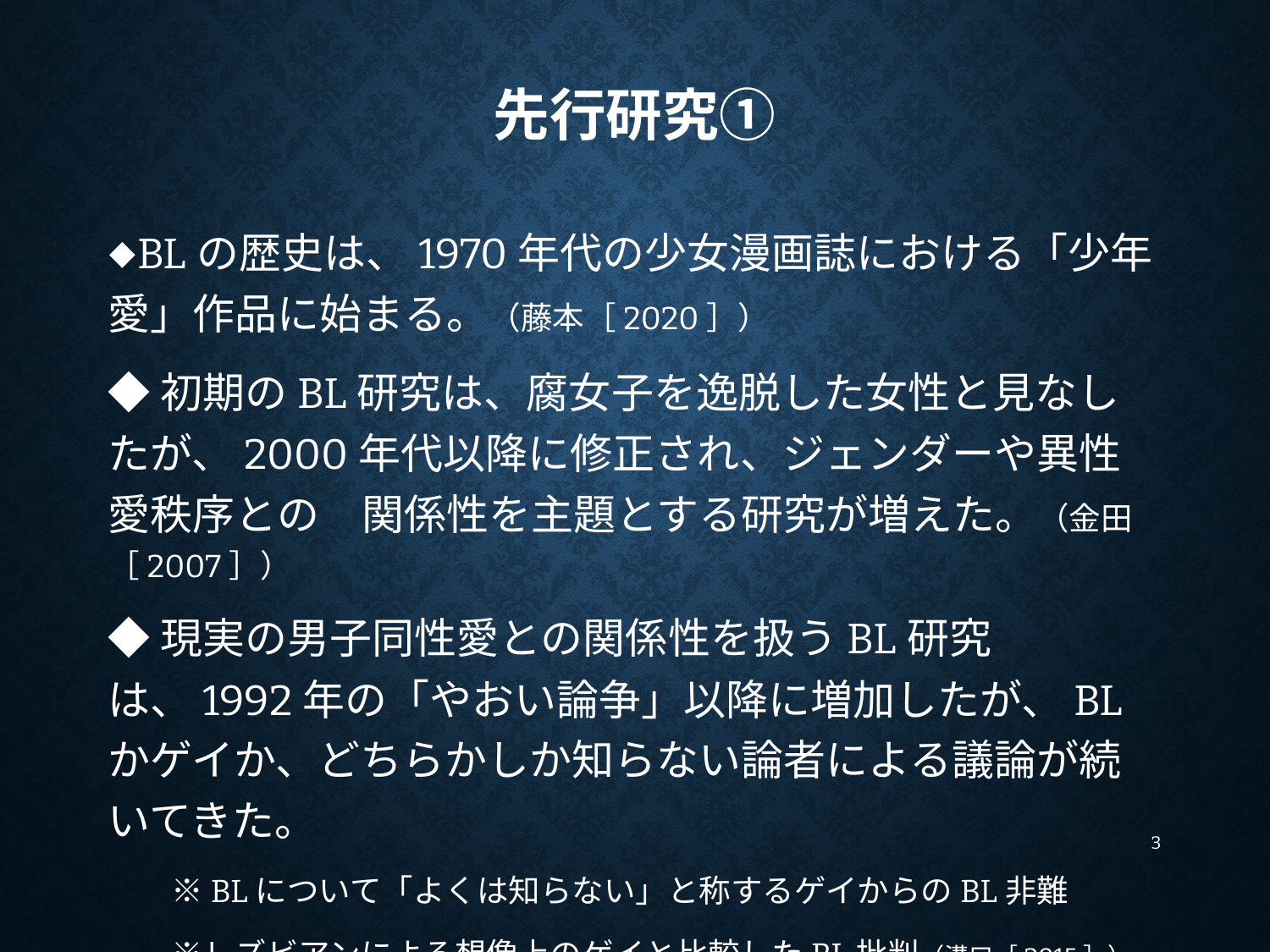

# 先行研究①
◆BLの歴史は、1970年代の少女漫画誌における「少年愛」作品に始まる。（藤本［2020］）
◆初期のBL研究は、腐女子を逸脱した女性と見なしたが、2000年代以降に修正され、ジェンダーや異性愛秩序との　関係性を主題とする研究が増えた。（金田［2007］）
◆現実の男子同性愛との関係性を扱うBL研究は、1992年の「やおい論争」以降に増加したが、BLかゲイか、どちらかしか知らない論者による議論が続いてきた。
　　※BLについて「よくは知らない」と称するゲイからのBL非難
　　※レズビアンによる想像上のゲイと比較したBL批判（溝口［2015］）
3